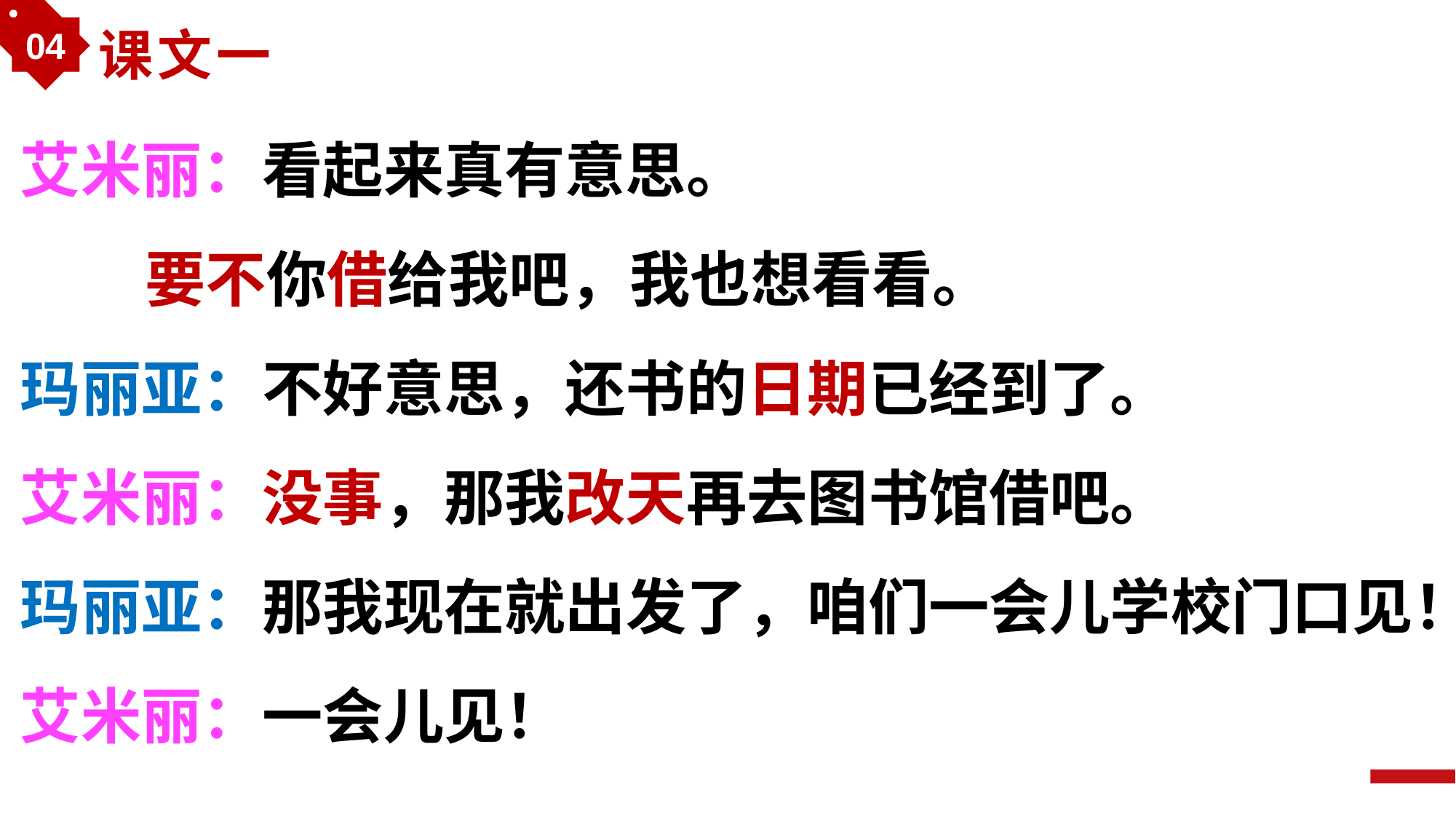

04
课文一
艾米丽：看起来真有意思。
        要不你借给我吧，我也想看看。
玛丽亚：不好意思，还书的日期已经到了。
艾米丽：没事，那我改天再去图书馆借吧。
玛丽亚：那我现在就出发了，咱们一会儿学校门口见！
艾米丽：一会儿见！